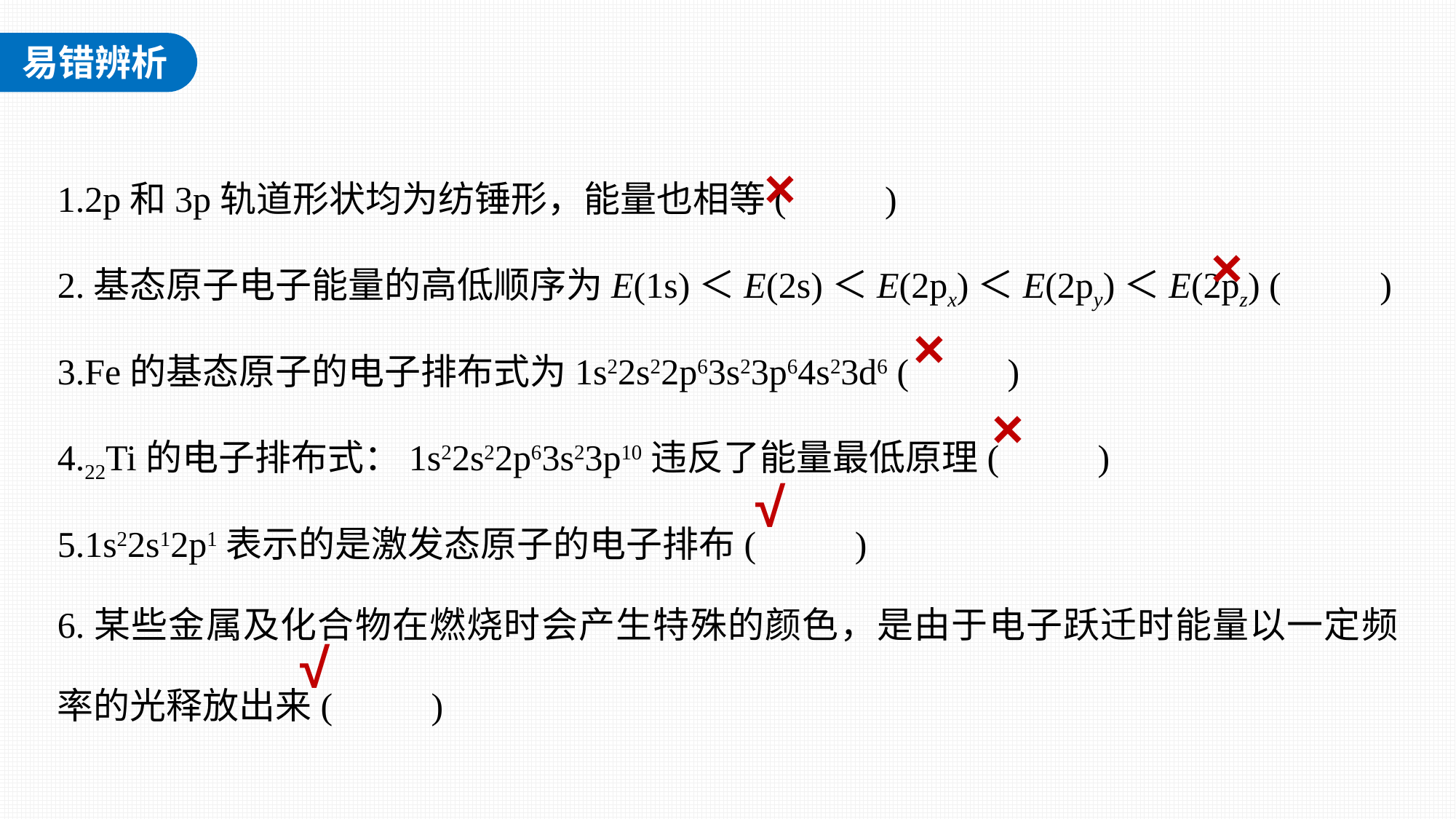

1.2p和3p轨道形状均为纺锤形，能量也相等(　 　)
2.基态原子电子能量的高低顺序为E(1s)＜E(2s)＜E(2px)＜E(2py)＜E(2pz) (　 　)
3.Fe的基态原子的电子排布式为1s22s22p63s23p64s23d6 (　 　)
4.22Ti的电子排布式：1s22s22p63s23p10违反了能量最低原理(　 　)
5.1s22s12p1表示的是激发态原子的电子排布(　 　)
6.某些金属及化合物在燃烧时会产生特殊的颜色，是由于电子跃迁时能量以一定频率的光释放出来(　 　)
×
×
×
×
√
√